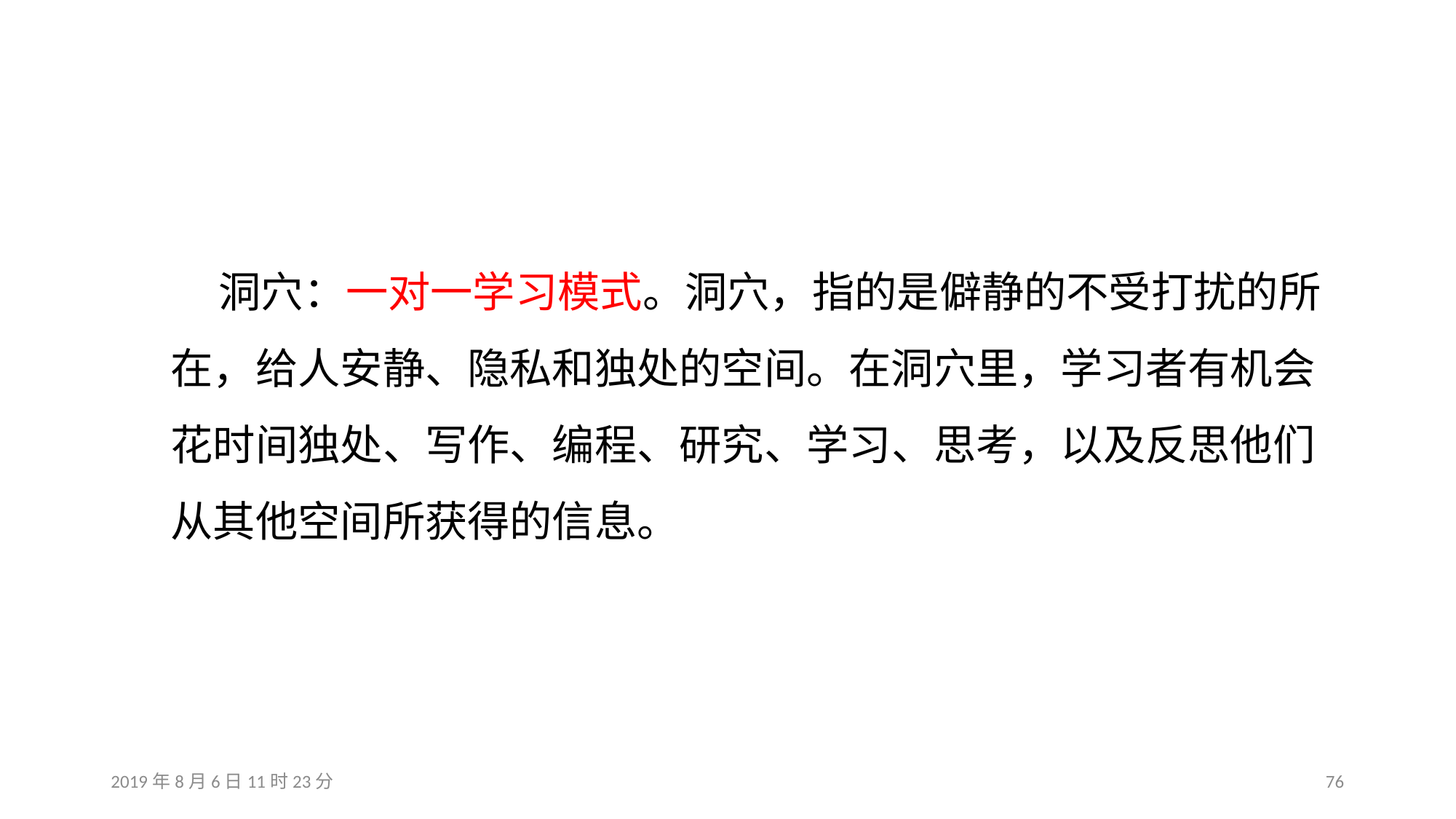

洞穴：一对一学习模式。洞穴，指的是僻静的不受打扰的所在，给人安静、隐私和独处的空间。在洞穴里，学习者有机会花时间独处、写作、编程、研究、学习、思考，以及反思他们从其他空间所获得的信息。
2019年8月6日11时23分

76